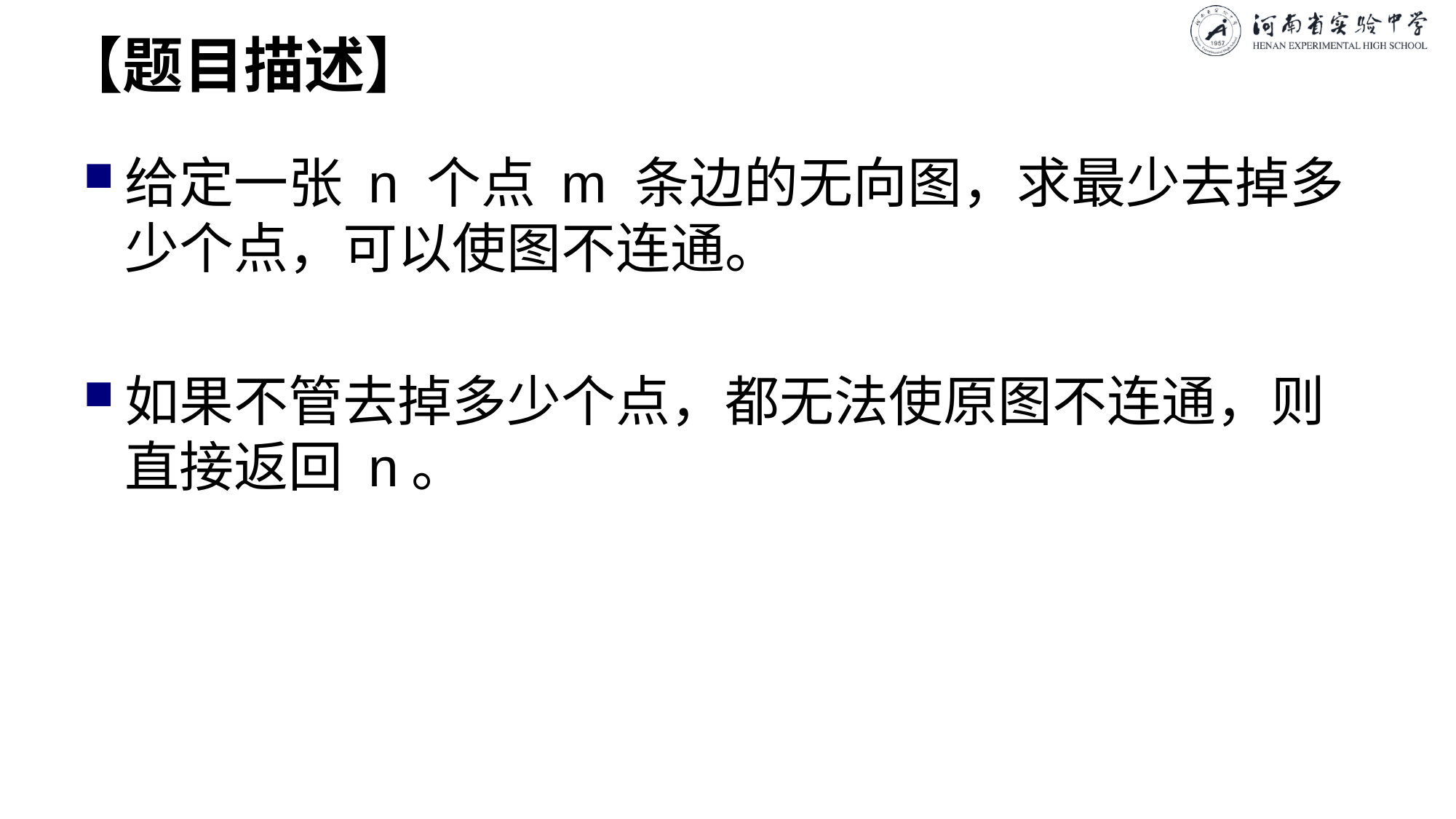

# 【题目描述】
给定一张 n 个点 m 条边的无向图，求最少去掉多少个点，可以使图不连通。

如果不管去掉多少个点，都无法使原图不连通，则直接返回 n。